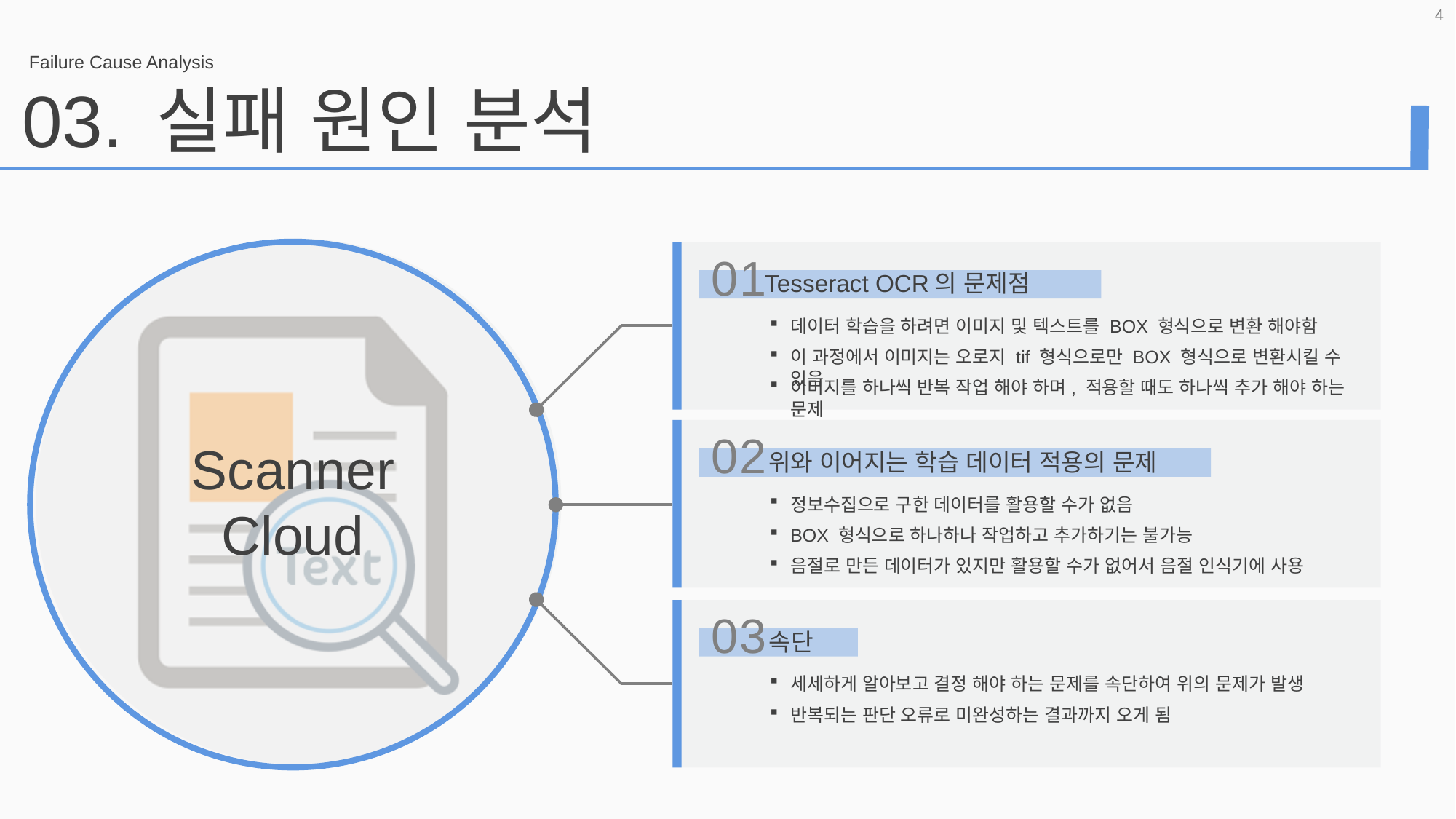

4
Failure Cause Analysis
03.
실패 원인 분석

0
1

Tesseract OCR의 문제점
데이터 학습을 하려면 이미지 및 텍스트를 BOX 형식으로 변환 해야함
이 과정에서 이미지는 오로지 tif 형식으로만 BOX 형식으로 변환시킬 수 있음
이미지를 하나씩 반복 작업 해야 하며, 적용할 때도 하나씩 추가 해야 하는 문제

0
2
위와 이어지는 학습 데이터 적용의 문제

Scanner Cloud
정보수집으로 구한 데이터를 활용할 수가 없음
BOX 형식으로 하나하나 작업하고 추가하기는 불가능
음절로 만든 데이터가 있지만 활용할 수가 없어서 음절 인식기에 사용
0
3
속단

세세하게 알아보고 결정 해야 하는 문제를 속단하여 위의 문제가 발생
반복되는 판단 오류로 미완성하는 결과까지 오게 됨